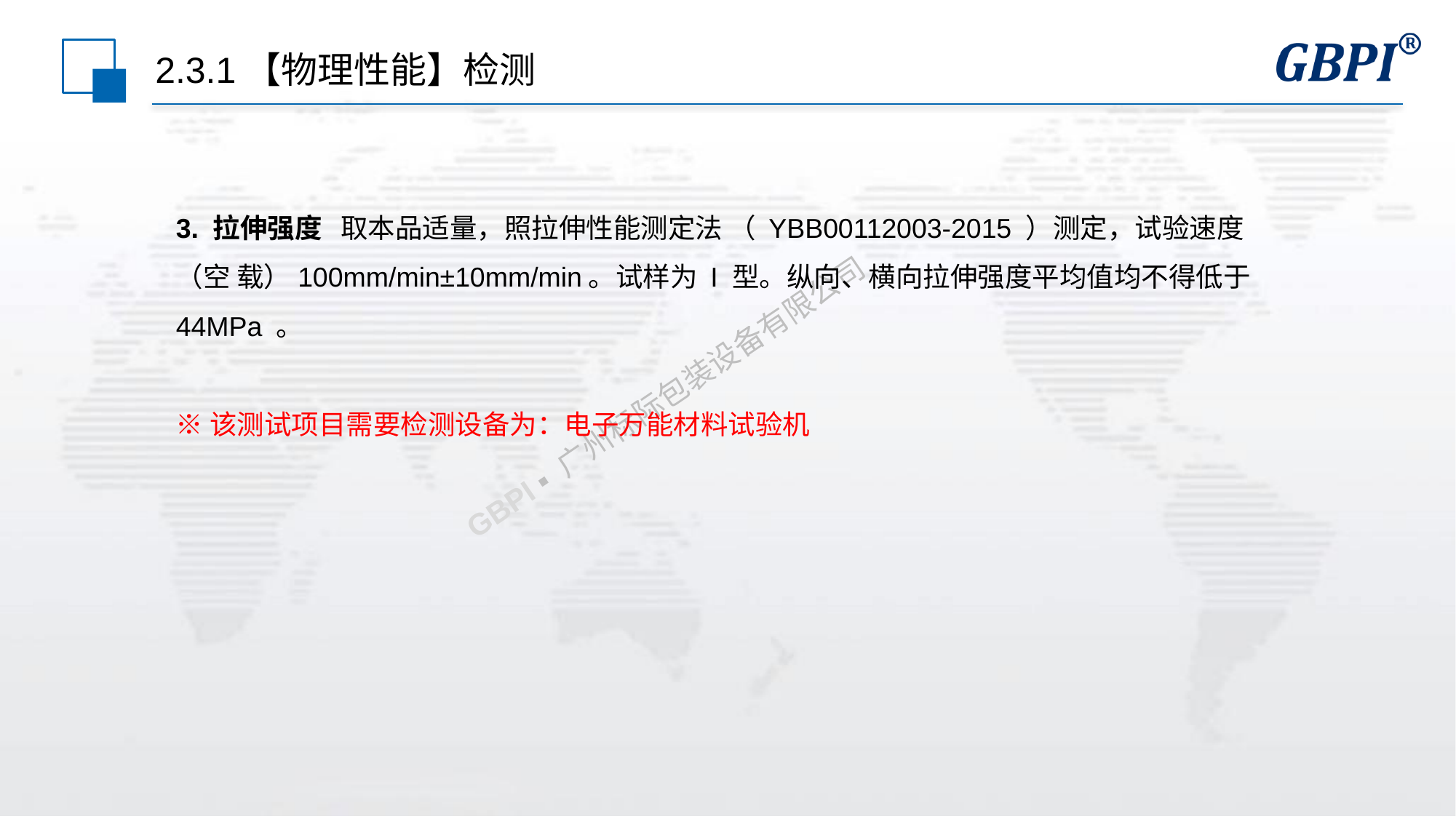

# 2.3.1【物理性能】检测
3. 拉伸强度   取本品适量，照拉伸性能测定法 （ YBB00112003-2015 ）测定，试验速度（空 载）100mm/min±10mm/min。试样为 I 型。纵向、横向拉伸强度平均值均不得低于 44MPa 。

※该测试项目需要检测设备为：电子万能材料试验机